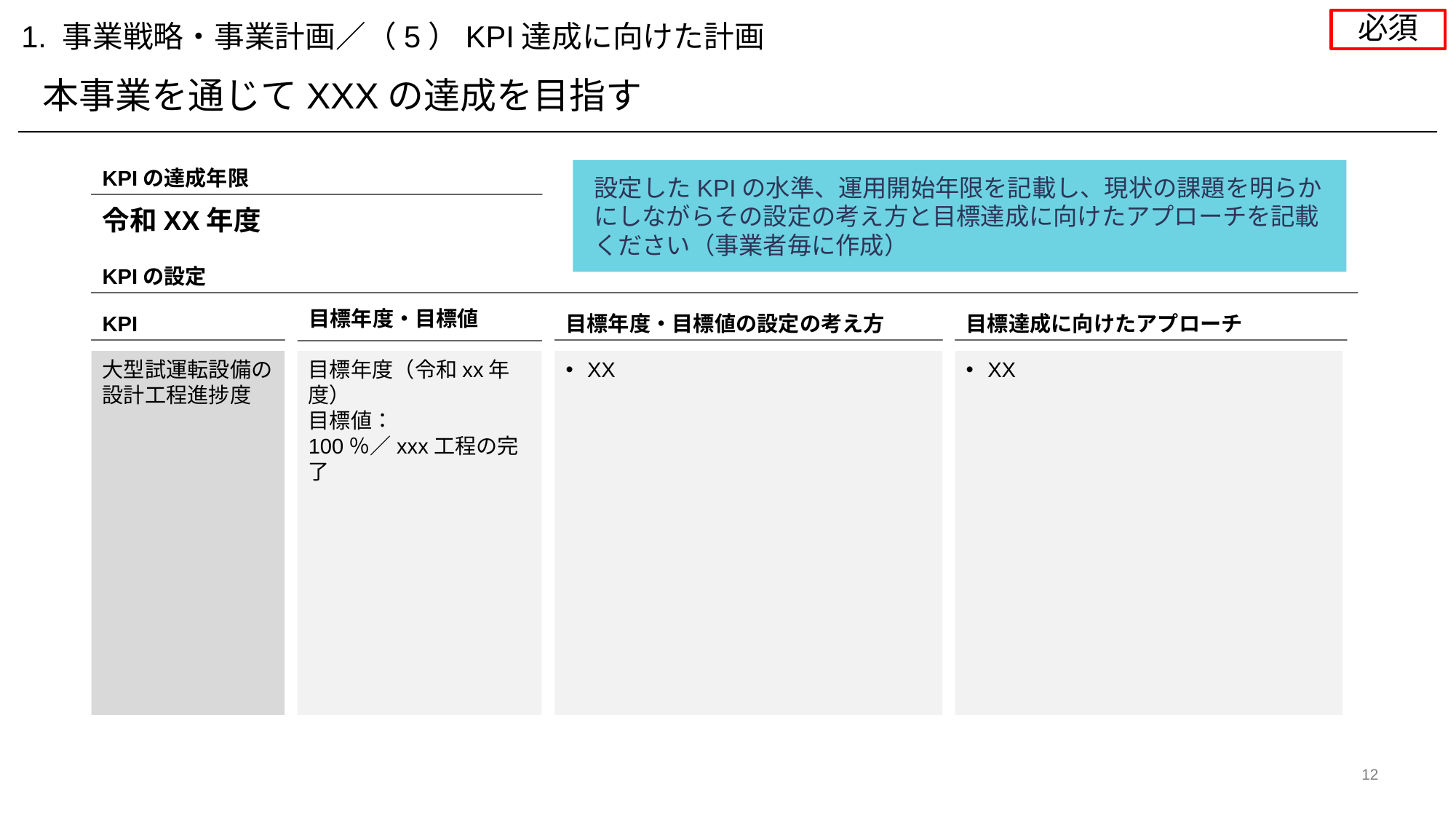

必須
1. 事業戦略・事業計画／（5）KPI達成に向けた計画
本事業を通じてXXXの達成を目指す
KPIの達成年限
設定したKPIの水準、運用開始年限を記載し、現状の課題を明らかにしながらその設定の考え方と目標達成に向けたアプローチを記載ください（事業者毎に作成）
令和XX年度
KPIの設定
目標年度・目標値
KPI
目標年度・目標値の設定の考え方
目標達成に向けたアプローチ
目標年度（令和xx年度）
目標値：
100％／xxx工程の完了
大型試運転設備の設計工程進捗度
XX
XX